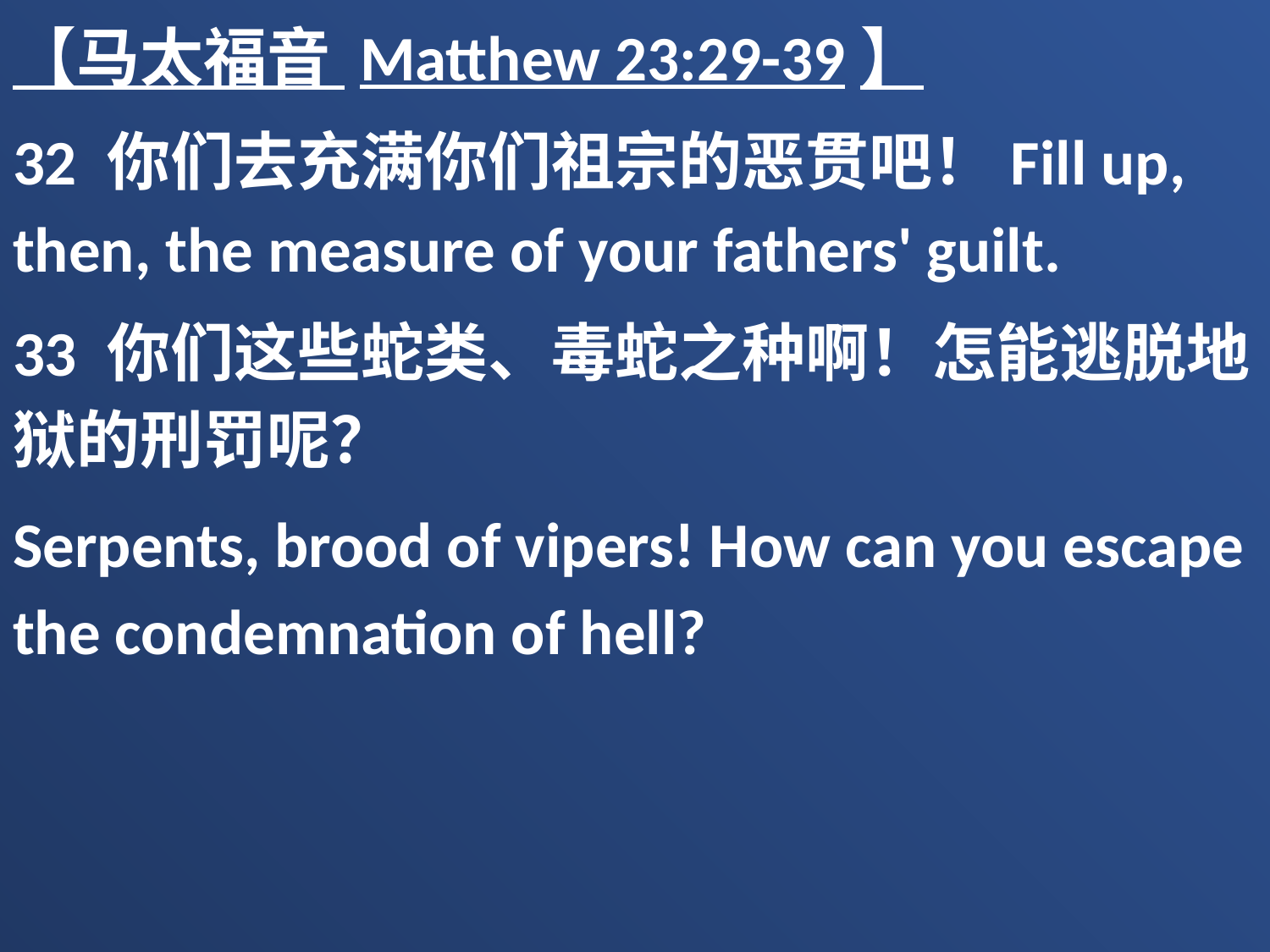

【马太福音 Matthew 23:29-39】
32 你们去充满你们祖宗的恶贯吧！Fill up, then, the measure of your fathers' guilt.
33 你们这些蛇类、毒蛇之种啊！怎能逃脱地狱的刑罚呢？
Serpents, brood of vipers! How can you escape the condemnation of hell?